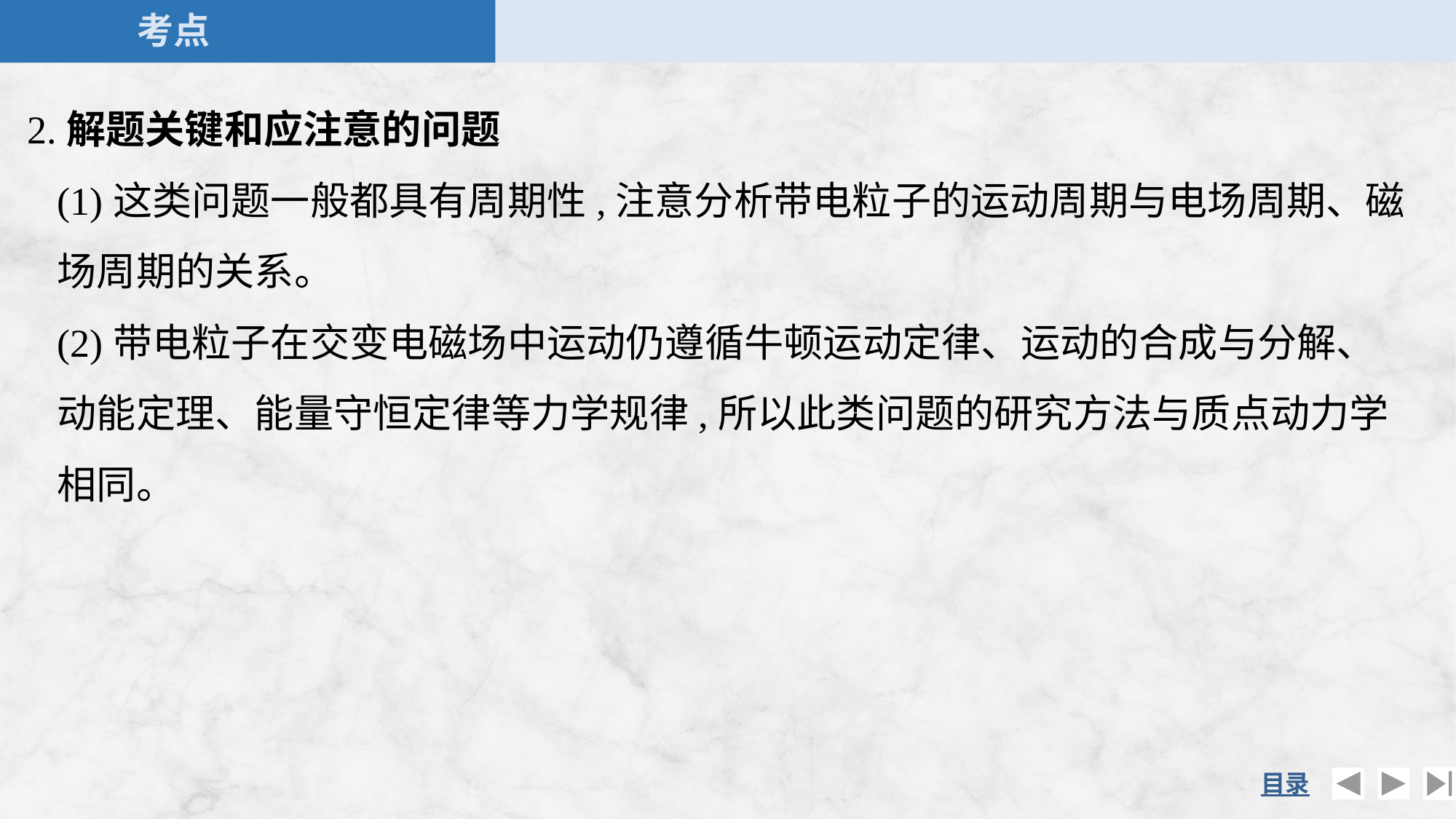

2.解题关键和应注意的问题
	(1)这类问题一般都具有周期性,注意分析带电粒子的运动周期与电场周期、磁场周期的关系。
	(2)带电粒子在交变电磁场中运动仍遵循牛顿运动定律、运动的合成与分解、动能定理、能量守恒定律等力学规律,所以此类问题的研究方法与质点动力学相同。